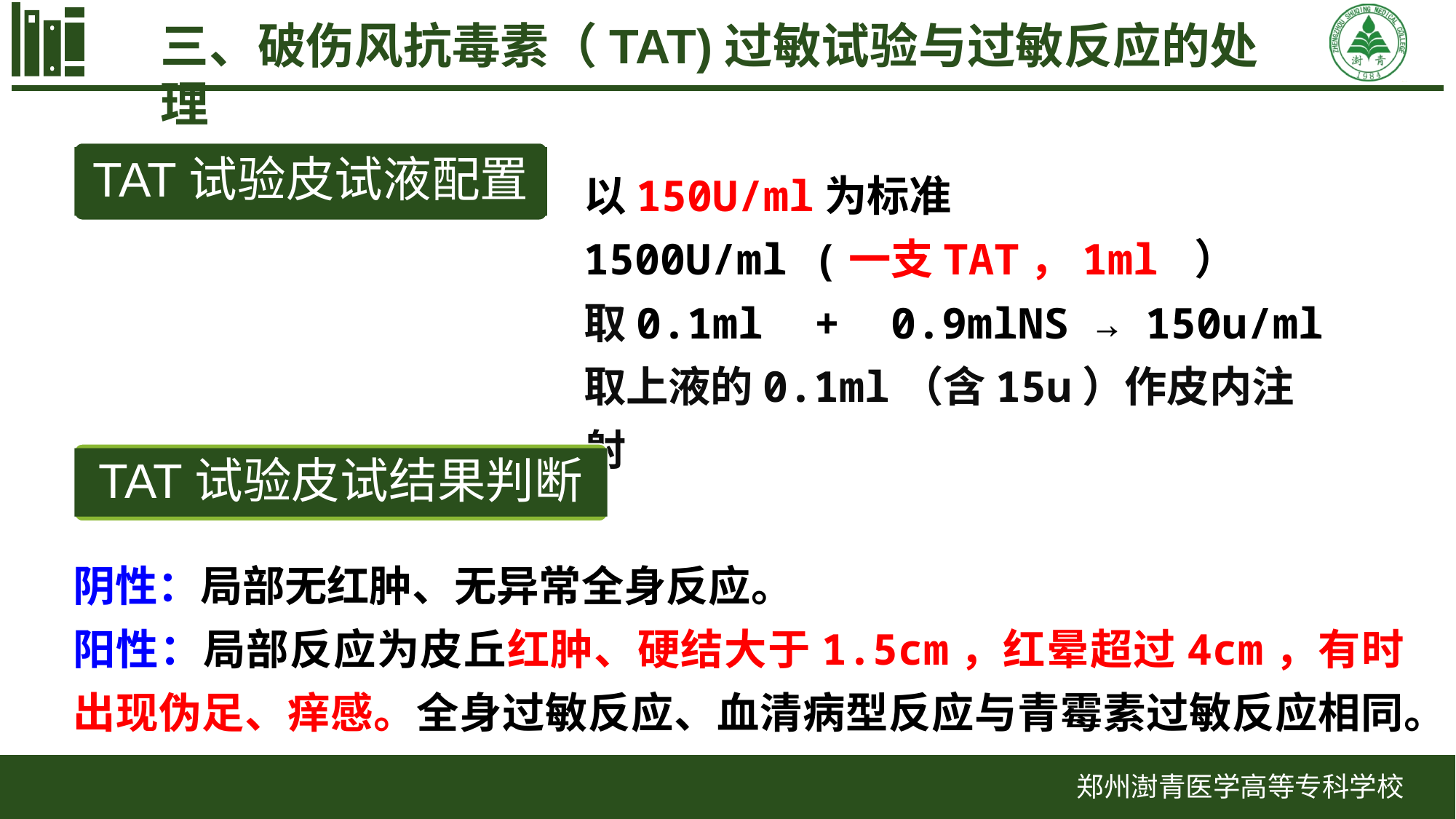

三、破伤风抗毒素（TAT)过敏试验与过敏反应的处理

TAT试验皮试液配置
以150U/ml为标准
1500U/ml (一支TAT，1ml ）
取0.1ml  +  0.9mlNS → 150u/ml
取上液的0.1ml（含15u）作皮内注射

TAT试验皮试结果判断
阴性：局部无红肿、无异常全身反应。
阳性：局部反应为皮丘红肿、硬结大于1.5cm，红晕超过4cm，有时出现伪足、痒感。全身过敏反应、血清病型反应与青霉素过敏反应相同。
郑州澍青医学高等专科学校